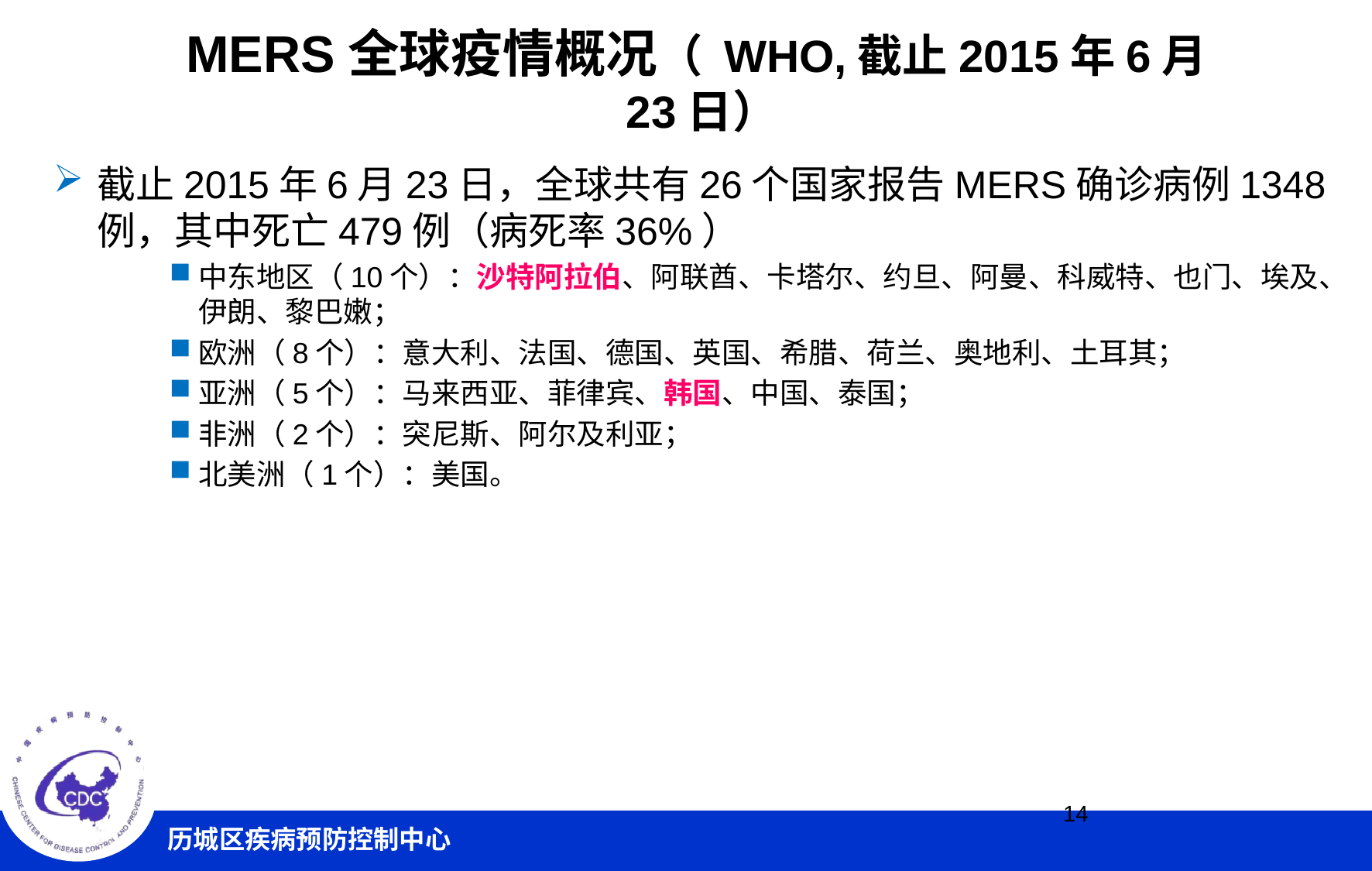

# MERS全球疫情概况（ WHO,截止2015年6月23日）
截止2015年6月23日，全球共有26个国家报告MERS确诊病例1348例，其中死亡479例（病死率36%）
中东地区（10个）：沙特阿拉伯、阿联酋、卡塔尔、约旦、阿曼、科威特、也门、埃及、伊朗、黎巴嫩；
欧洲（8个）：意大利、法国、德国、英国、希腊、荷兰、奥地利、土耳其；
亚洲（5个）：马来西亚、菲律宾、韩国、中国、泰国；
非洲（2个）：突尼斯、阿尔及利亚；
北美洲（1个）：美国。

14